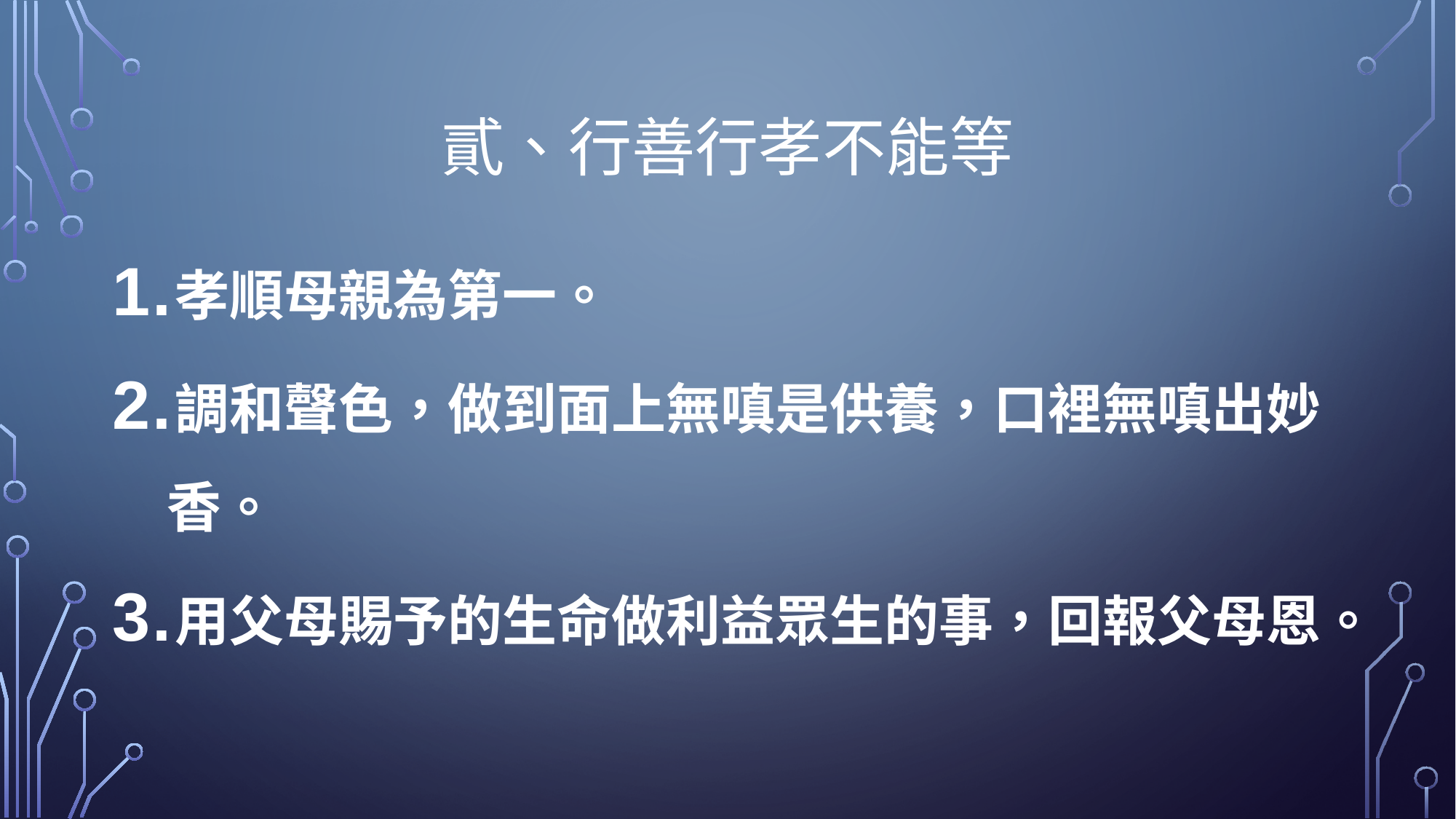

# 貳、行善行孝不能等
孝順母親為第一。
調和聲色，做到面上無嗔是供養，口裡無嗔出妙香。
用父母賜予的生命做利益眾生的事，回報父母恩。